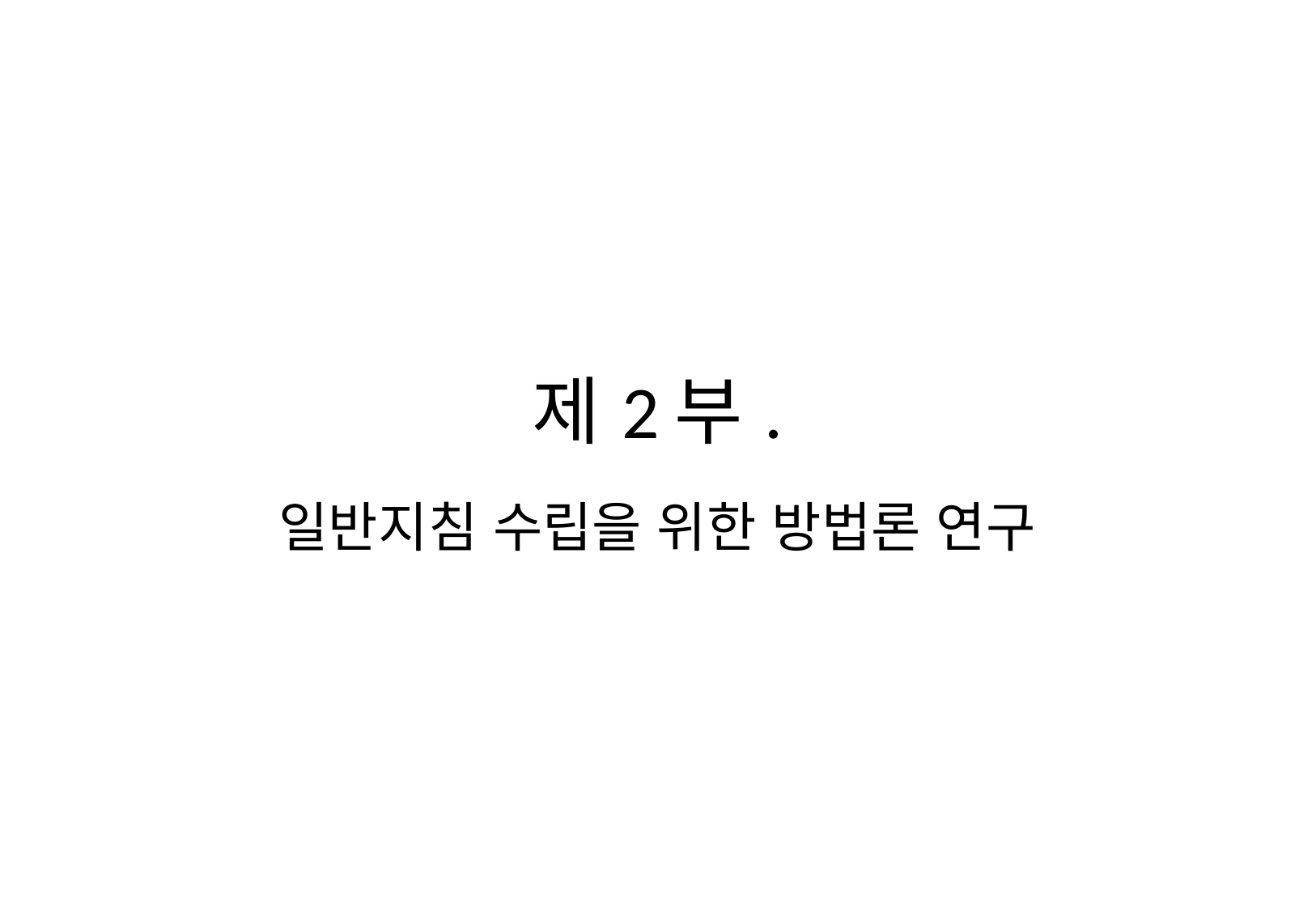

# 제2부.
일반지침 수립을 위한 방법론 연구